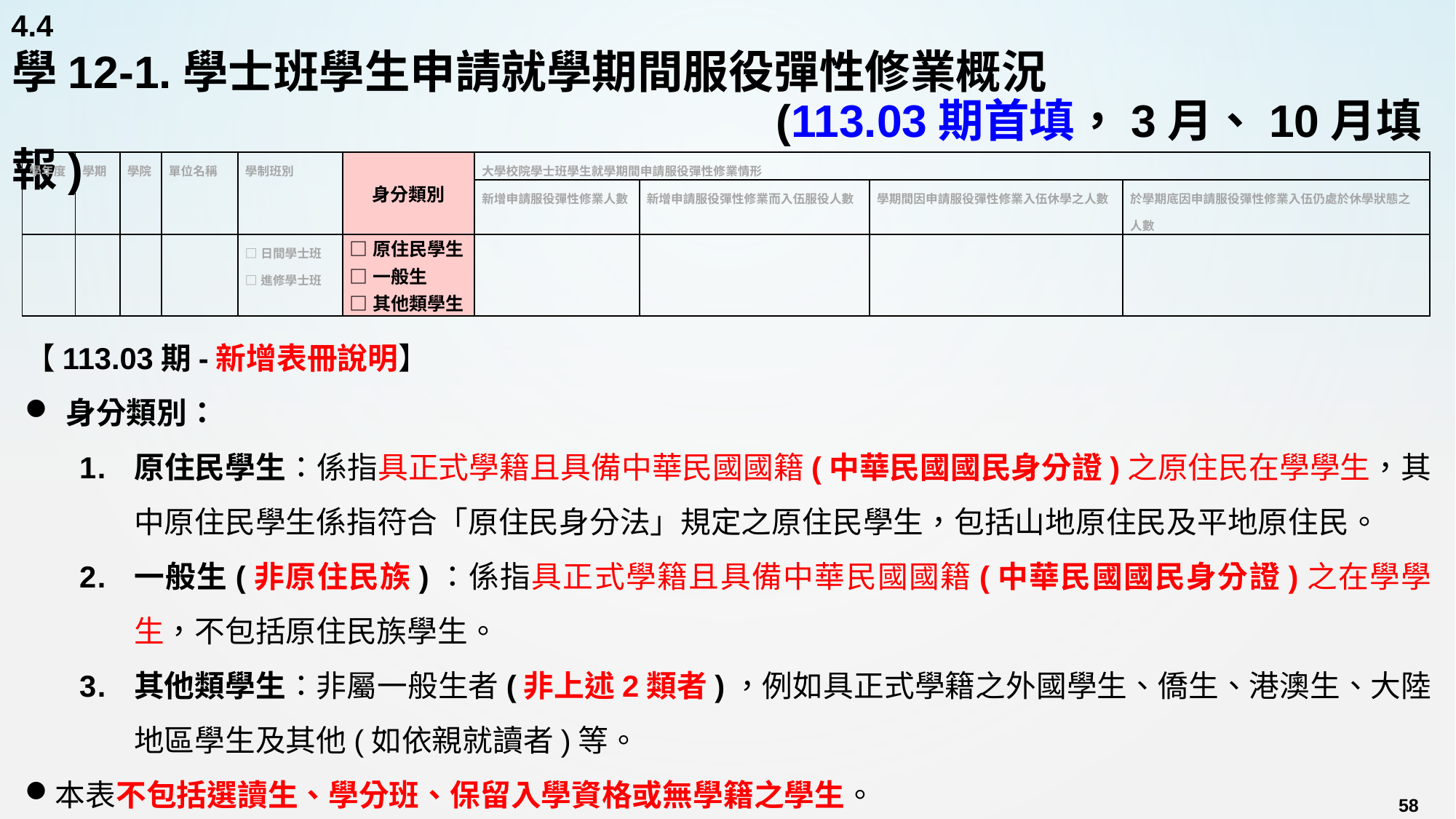

4.4
# 學12-1.學士班學生申請就學期間服役彈性修業概況 (113.03期首填，3月、10月填報)
| 學年度 | 學期 | 學院 | 單位名稱 | 學制班別 | 身分類別 | 大學校院學士班學生就學期間申請服役彈性修業情形 |  |  |  |
| --- | --- | --- | --- | --- | --- | --- | --- | --- | --- |
|  |  |  |  |  |  | 新增申請服役彈性修業人數 | 新增申請服役彈性修業而入伍服役人數 | 學期間因申請服役彈性修業入伍休學之人數 | 於學期底因申請服役彈性修業入伍仍處於休學狀態之人數 |
|  |  |  |  | □日間學士班 □進修學士班 | □原住民學生 □一般生 □其他類學生 |  |  |  |  |
【113.03期-新增表冊說明】
身分類別：
原住民學生：係指具正式學籍且具備中華民國國籍(中華民國國民身分證)之原住民在學學生，其中原住民學生係指符合「原住民身分法」規定之原住民學生，包括山地原住民及平地原住民。
一般生(非原住民族)：係指具正式學籍且具備中華民國國籍(中華民國國民身分證)之在學學生，不包括原住民族學生。
其他類學生：非屬一般生者(非上述2類者)，例如具正式學籍之外國學生、僑生、港澳生、大陸地區學生及其他(如依親就讀者)等。
本表不包括選讀生、學分班、保留入學資格或無學籍之學生。